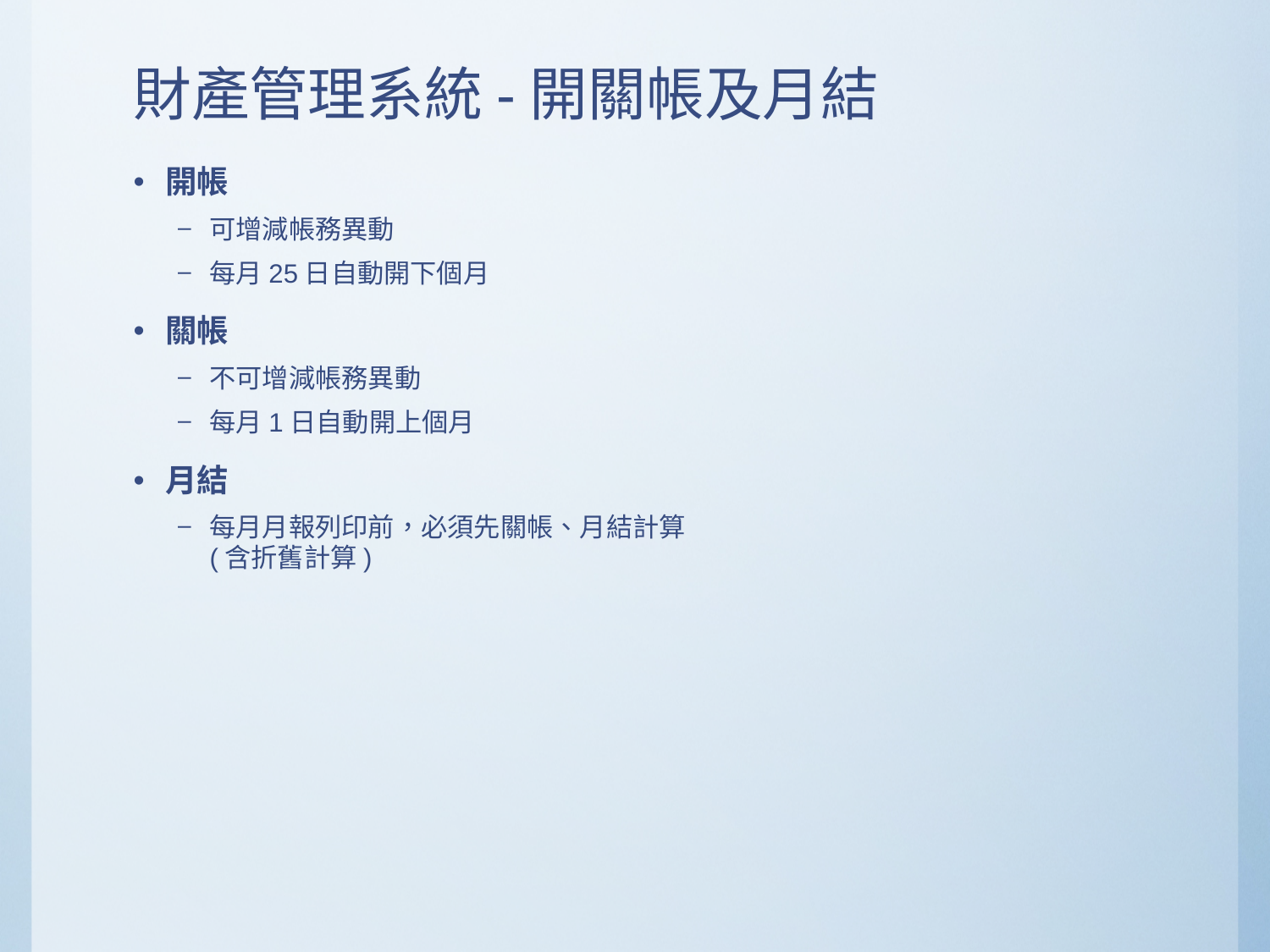

# 財產管理系統-開關帳及月結
開帳
可增減帳務異動
每月25日自動開下個月
關帳
不可增減帳務異動
每月1日自動開上個月
月結
每月月報列印前，必須先關帳、月結計算
(含折舊計算)